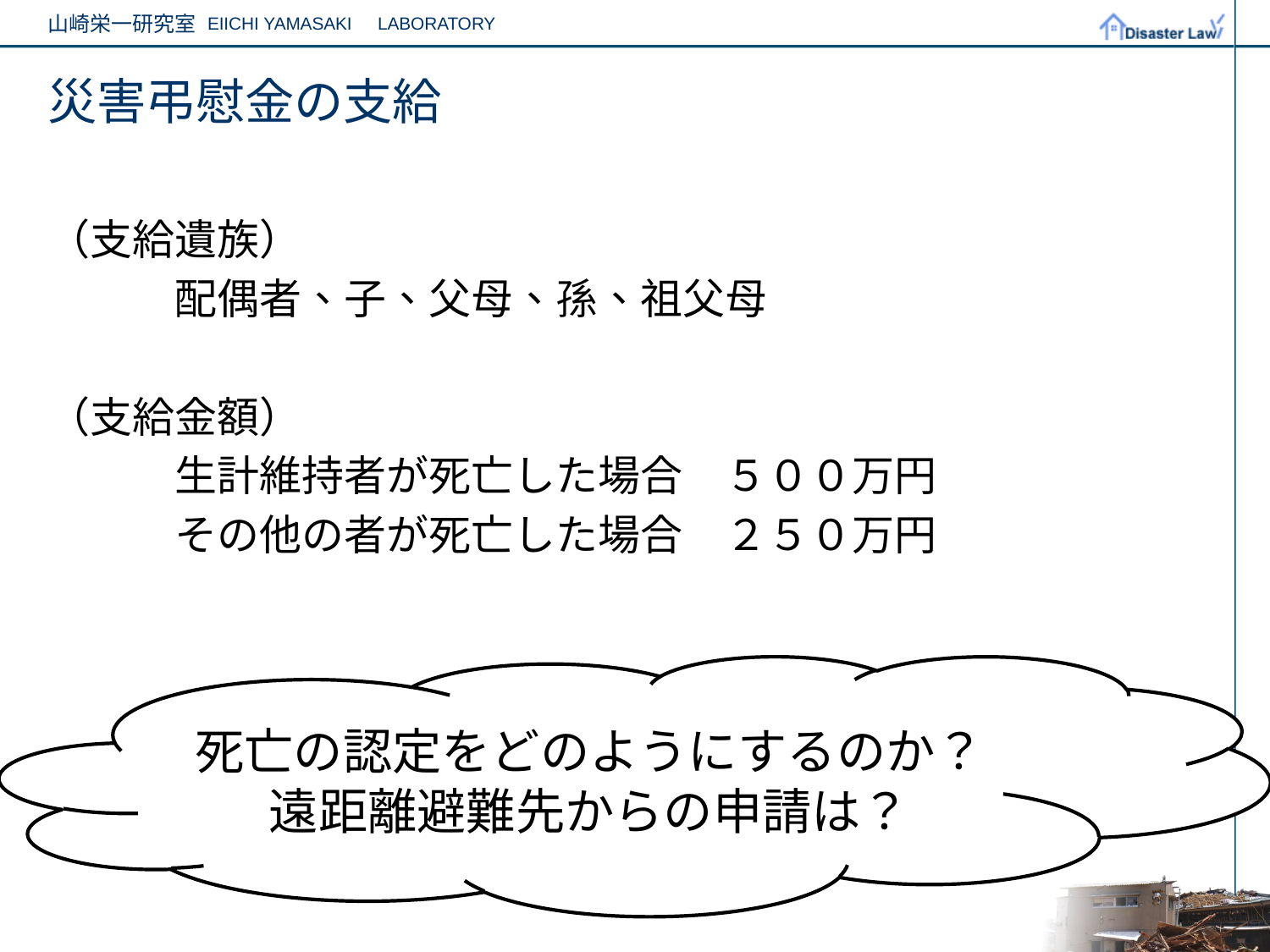

# 災害弔慰金の支給
（支給遺族）
　　　配偶者、子、父母、孫、祖父母

（支給金額）
　　　生計維持者が死亡した場合　５００万円
　　　その他の者が死亡した場合　２５０万円

死亡の認定をどのようにするのか？
遠距離避難先からの申請は？